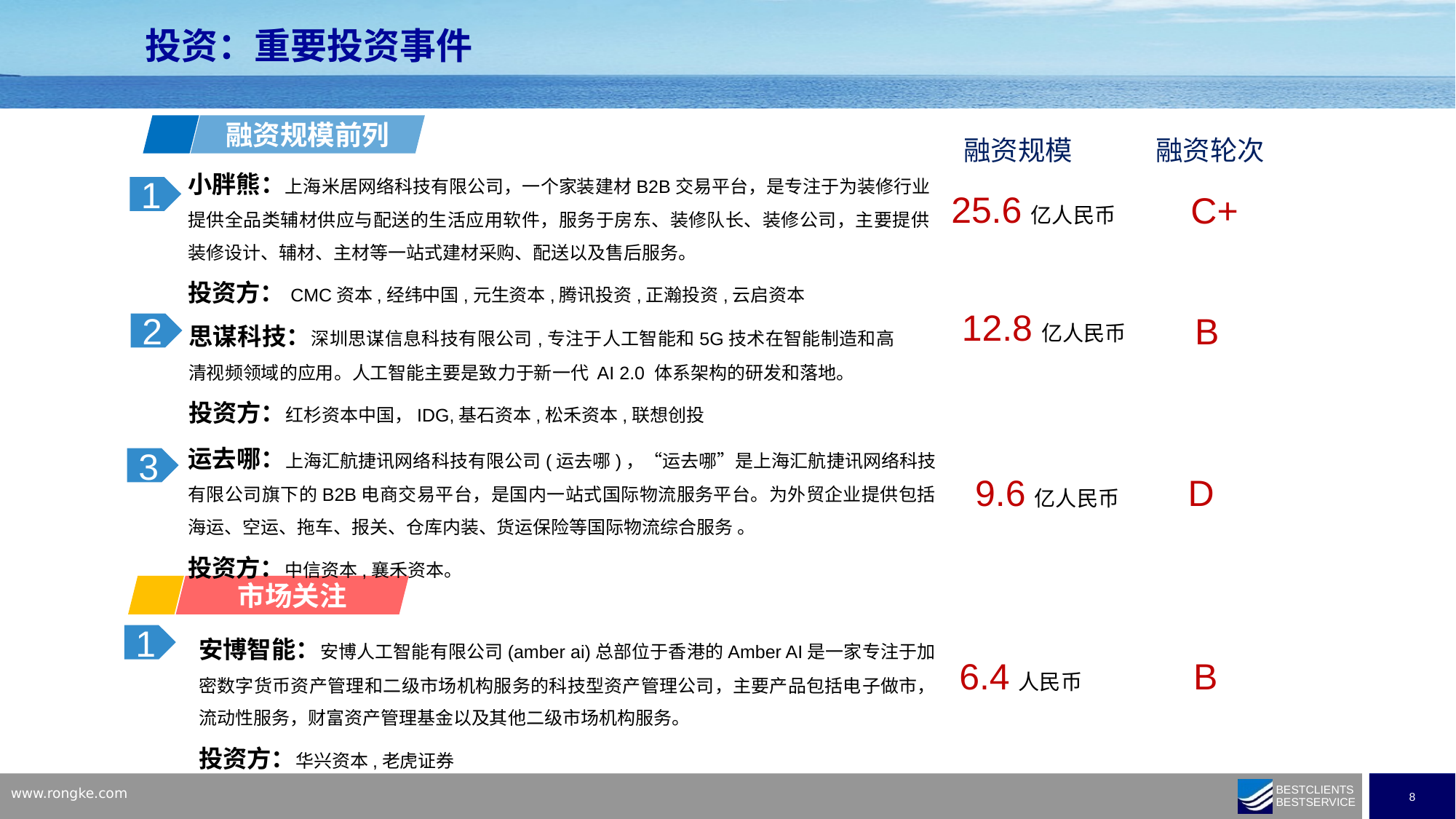

投资：重要投资事件

融资规模前列
融资轮次
融资规模
小胖熊：上海米居网络科技有限公司，一个家装建材B2B交易平台，是专注于为装修行业提供全品类辅材供应与配送的生活应用软件，服务于房东、装修队长、装修公司，主要提供装修设计、辅材、主材等一站式建材采购、配送以及售后服务。
投资方：CMC资本,经纬中国,元生资本,腾讯投资,正瀚投资,云启资本
1
25.6亿人民币
C+
思谋科技：深圳思谋信息科技有限公司,专注于人工智能和5G技术在智能制造和高清视频领域的应用。人工智能主要是致力于新一代 AI 2.0 体系架构的研发和落地。
投资方：红杉资本中国，IDG,基石资本,松禾资本,联想创投
12.8亿人民币
B
2
运去哪：上海汇航捷讯网络科技有限公司(运去哪)，“运去哪”是上海汇航捷讯网络科技有限公司旗下的B2B电商交易平台，是国内一站式国际物流服务平台。为外贸企业提供包括海运、空运、拖车、报关、仓库内装、货运保险等国际物流综合服务 。
投资方：中信资本,襄禾资本。
3
9.6亿人民币
D

市场关注
安博智能：安博人工智能有限公司(amber ai)总部位于香港的Amber AI是一家专注于加密数字货币资产管理和二级市场机构服务的科技型资产管理公司，主要产品包括电子做市，流动性服务，财富资产管理基金以及其他二级市场机构服务。
投资方：华兴资本,老虎证券
1
6.4人民币
B